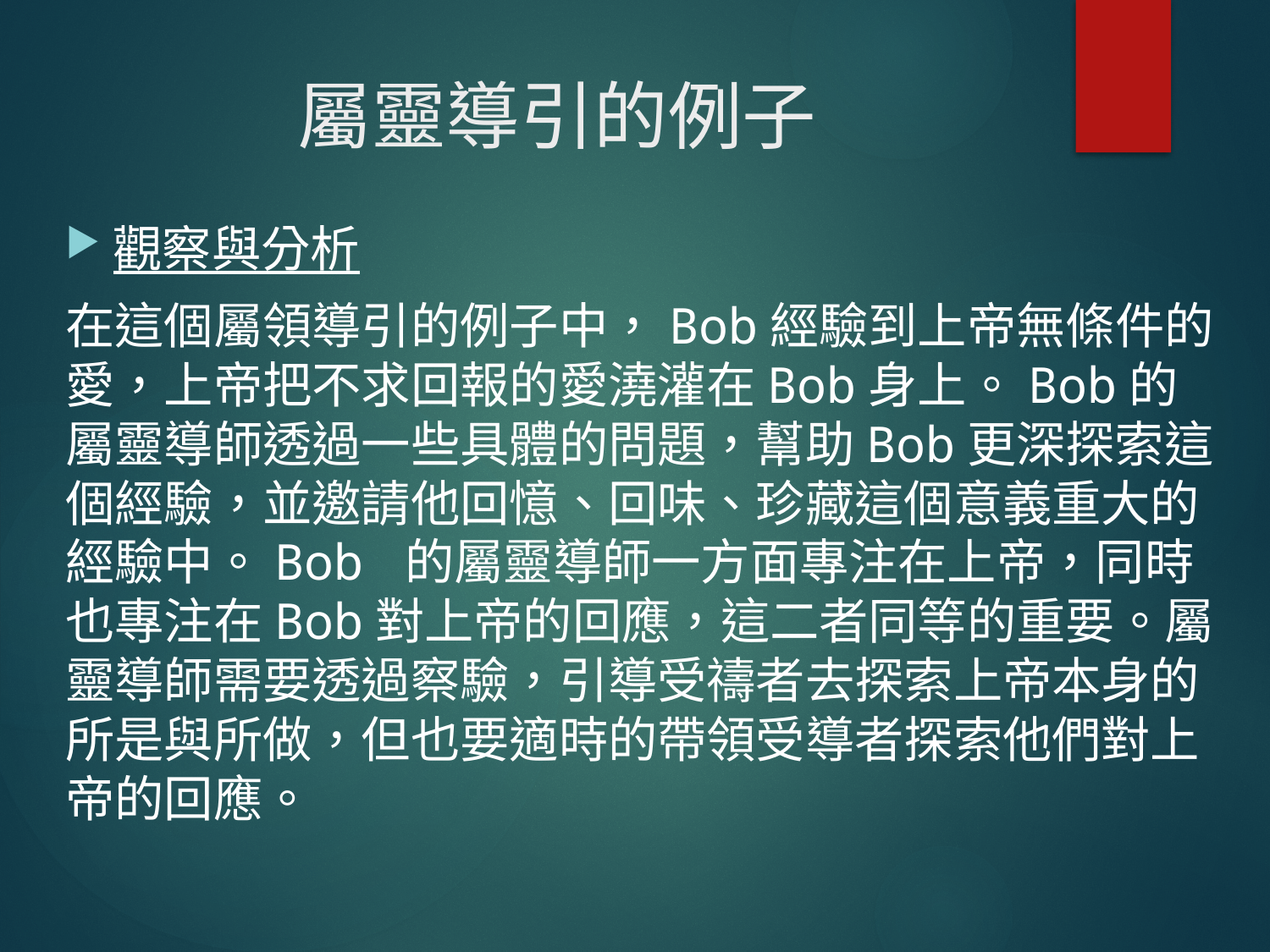

# 屬靈導引的例子
觀察與分析
在這個屬領導引的例子中，Bob經驗到上帝無條件的愛，上帝把不求回報的愛澆灌在Bob身上。Bob的屬靈導師透過一些具體的問題，幫助Bob更深探索這個經驗，並邀請他回憶、回味、珍藏這個意義重大的經驗中。Bob 的屬靈導師一方面專注在上帝，同時也專注在Bob對上帝的回應，這二者同等的重要。屬靈導師需要透過察驗，引導受禱者去探索上帝本身的所是與所做，但也要適時的帶領受導者探索他們對上帝的回應。